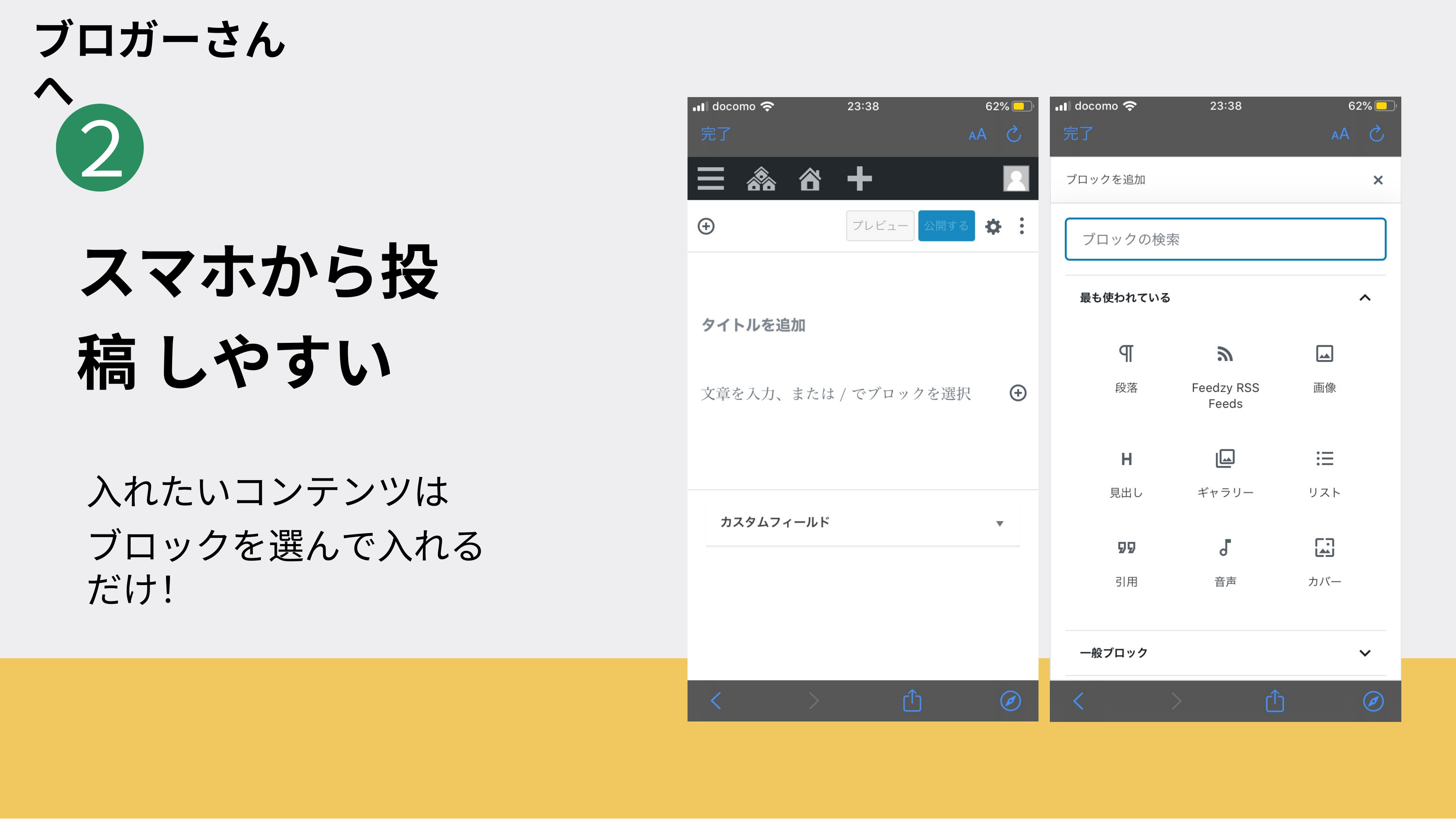

ブロガーさんへ

# ２

スマホから投稿 しやすい
入れたいコンテンツは
ブロックを選んで入れるだけ！